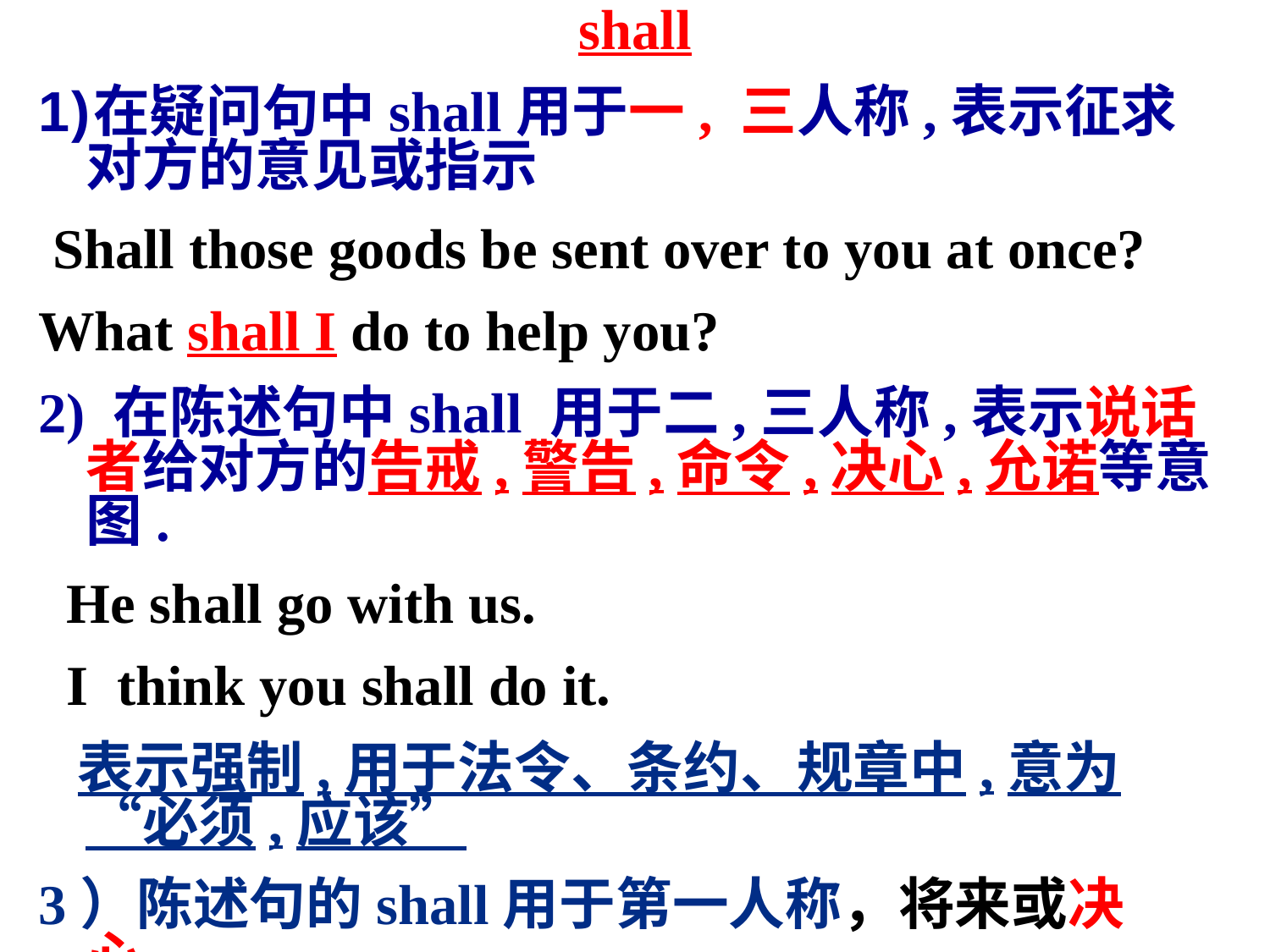

shall
在疑问句中shall用于一, 三人称,表示征求对方的意见或指示
 Shall those goods be sent over to you at once?
What shall I do to help you?
2) 在陈述句中shall 用于二,三人称,表示说话者给对方的告戒,警告,命令,决心,允诺等意图.
  He shall go with us.
  I  think you shall do it.
  表示强制,用于法令、条约、规章中,意为“必须,应该”
3）陈述句的shall用于第一人称，将来或决心。